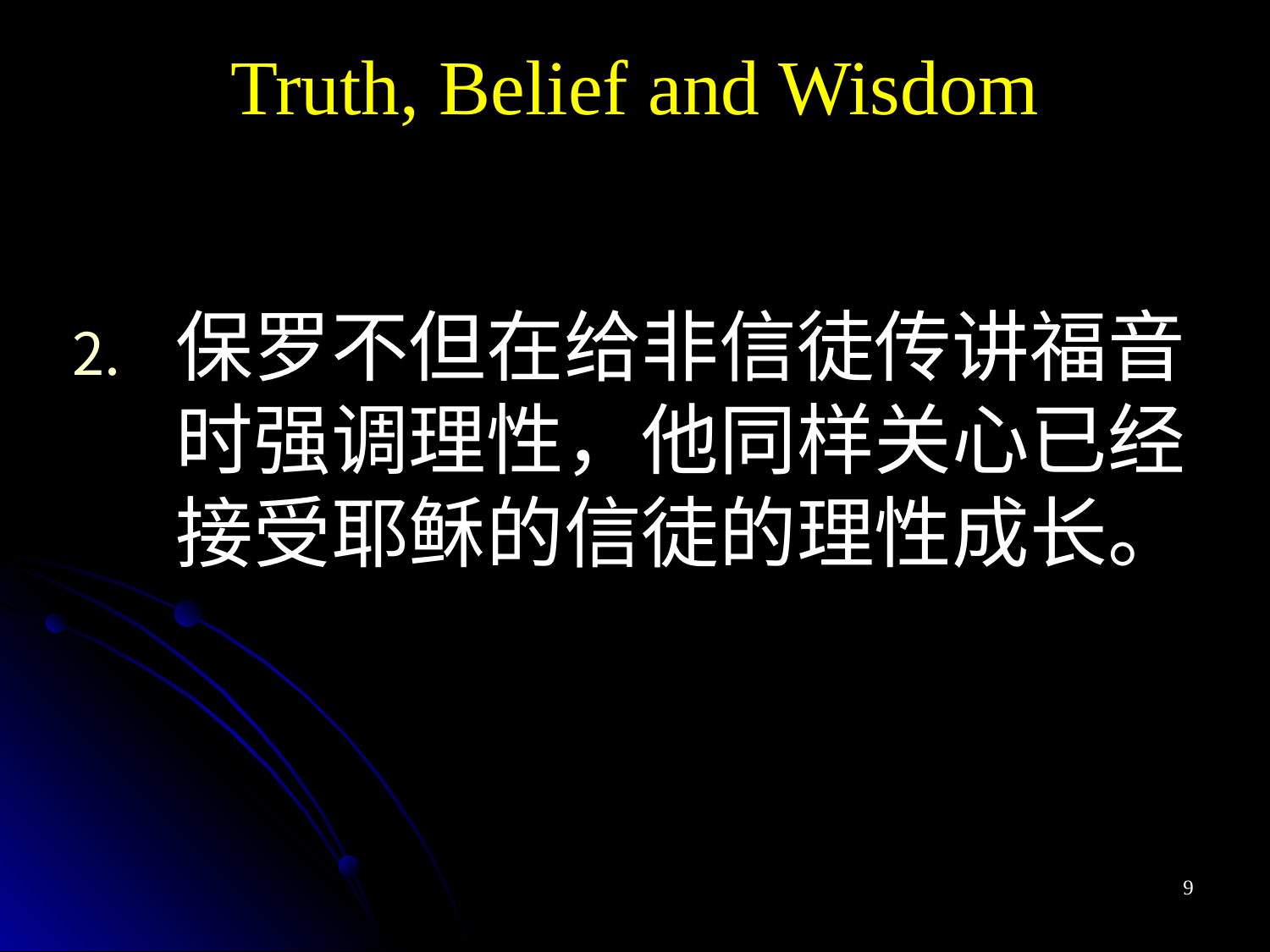

Truth, Belief and Wisdom
保罗不但在给非信徒传讲福音时强调理性，他同样关心已经接受耶稣的信徒的理性成长。
9